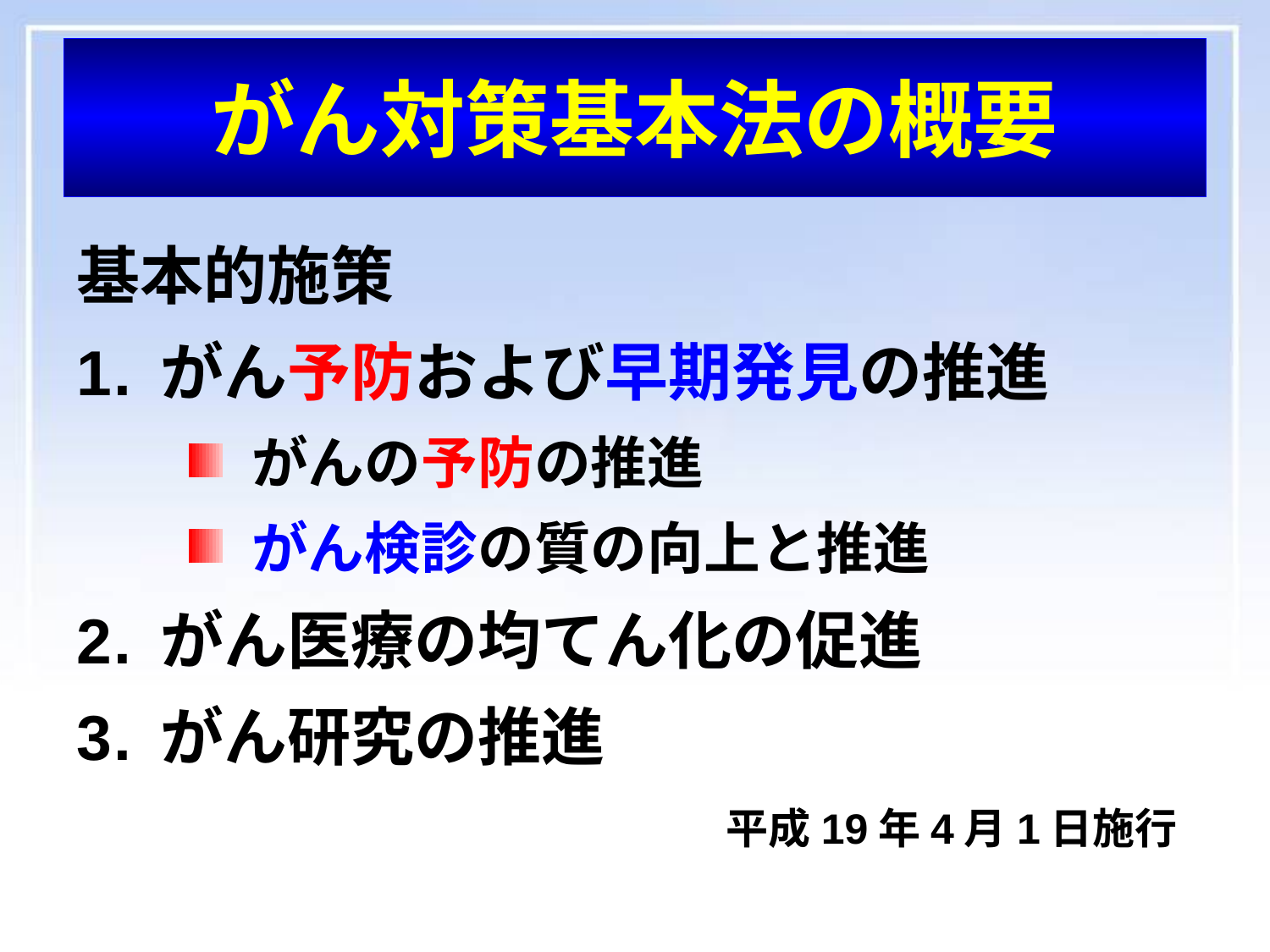

# がん対策基本法の概要
基本的施策
がん予防および早期発見の推進
がんの予防の推進
がん検診の質の向上と推進
がん医療の均てん化の促進
がん研究の推進
平成19年4月1日施行